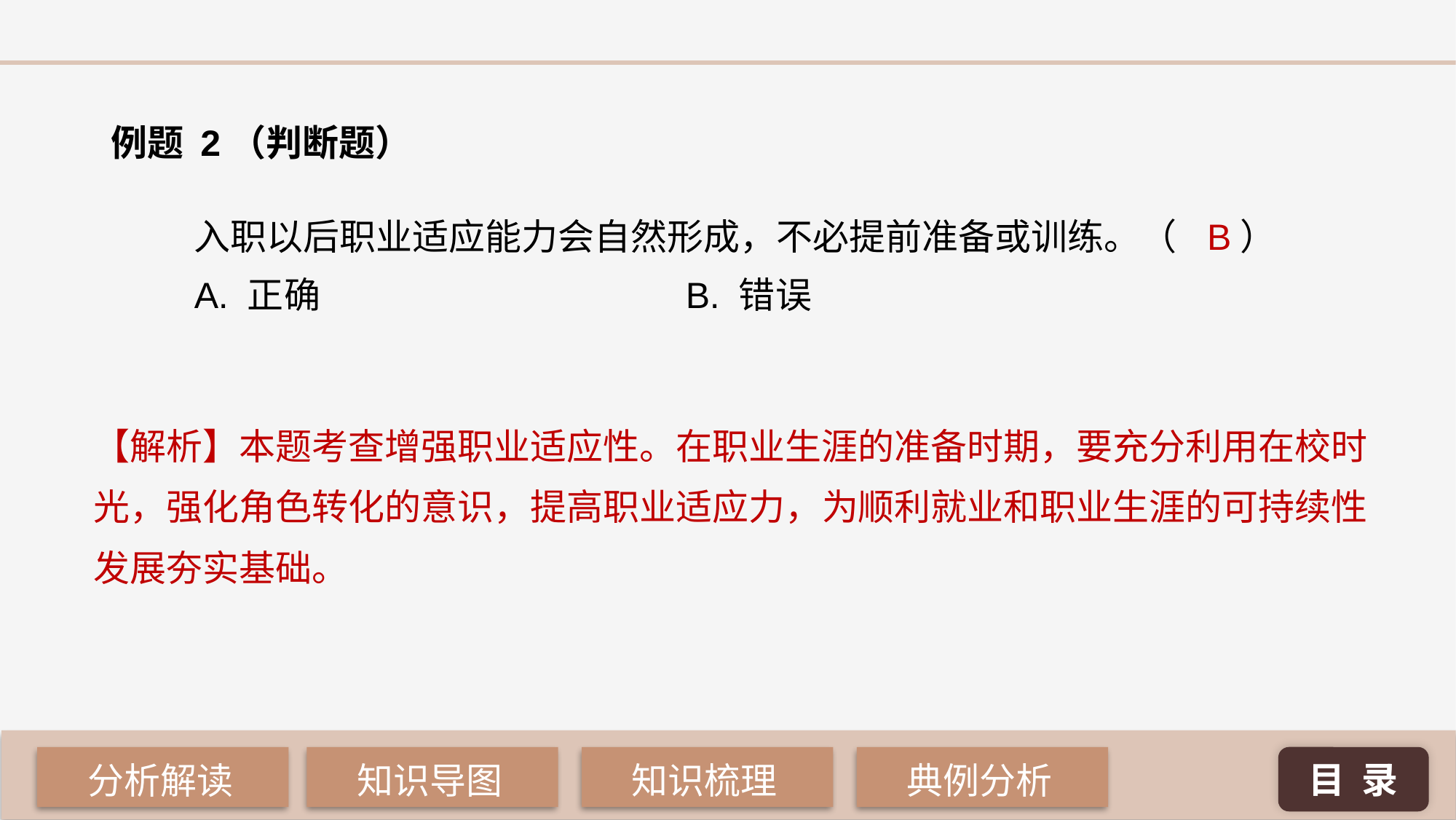

例题 2（判断题）
B
入职以后职业适应能力会自然形成，不必提前准备或训练。（	 ）
A. 正确 				B. 错误
【解析】本题考查增强职业适应性。在职业生涯的准备时期，要充分利用在校时光，强化角色转化的意识，提高职业适应力，为顺利就业和职业生涯的可持续性发展夯实基础。